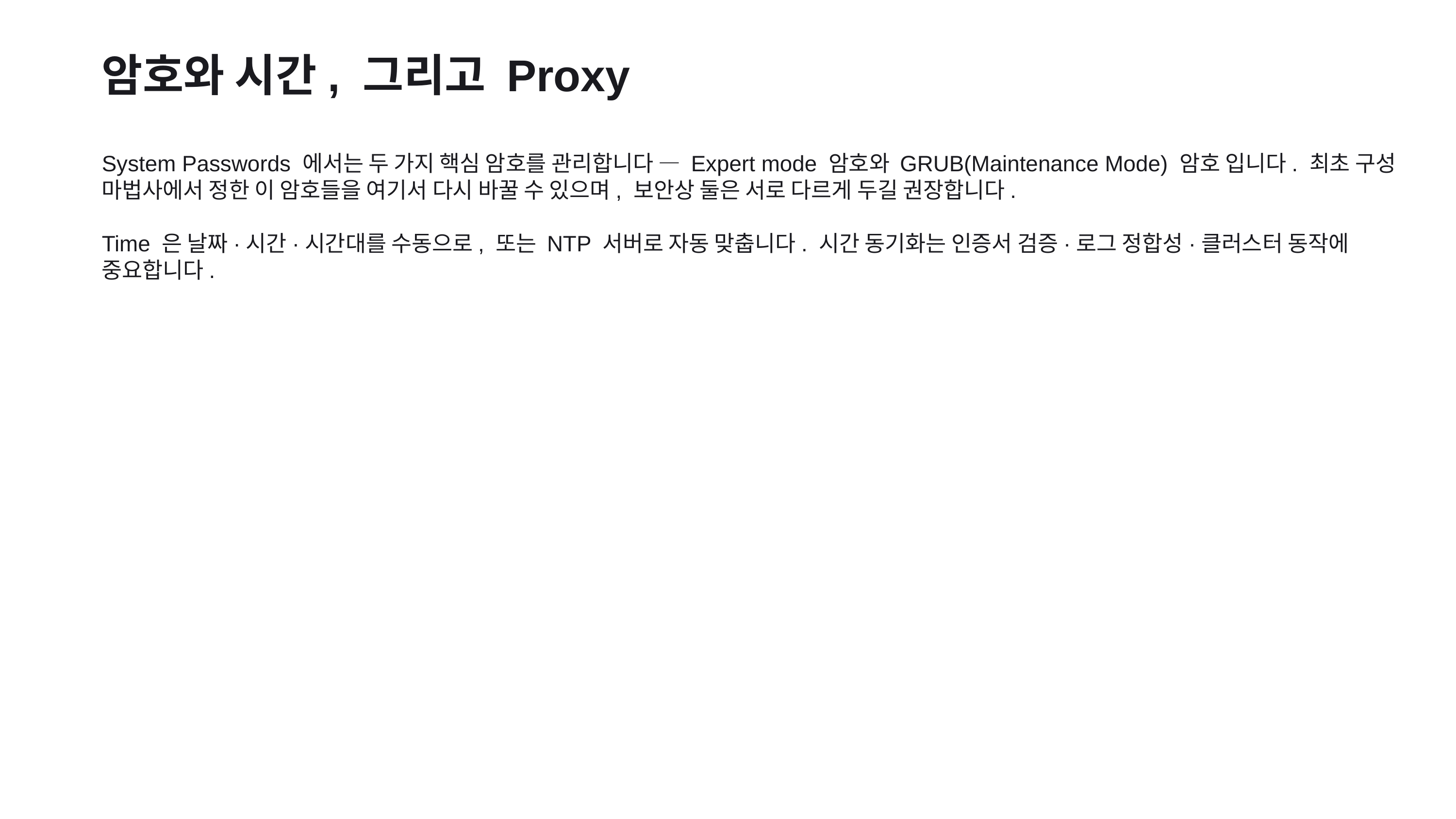

암호와 시간, 그리고 Proxy
System Passwords 에서는 두 가지 핵심 암호를 관리합니다 — Expert mode 암호와 GRUB(Maintenance Mode) 암호 입니다. 최초 구성 마법사에서 정한 이 암호들을 여기서 다시 바꿀 수 있으며, 보안상 둘은 서로 다르게 두길 권장합니다.

Time 은 날짜·시간·시간대를 수동으로, 또는 NTP 서버로 자동 맞춥니다. 시간 동기화는 인증서 검증·로그 정합성·클러스터 동작에 중요합니다.